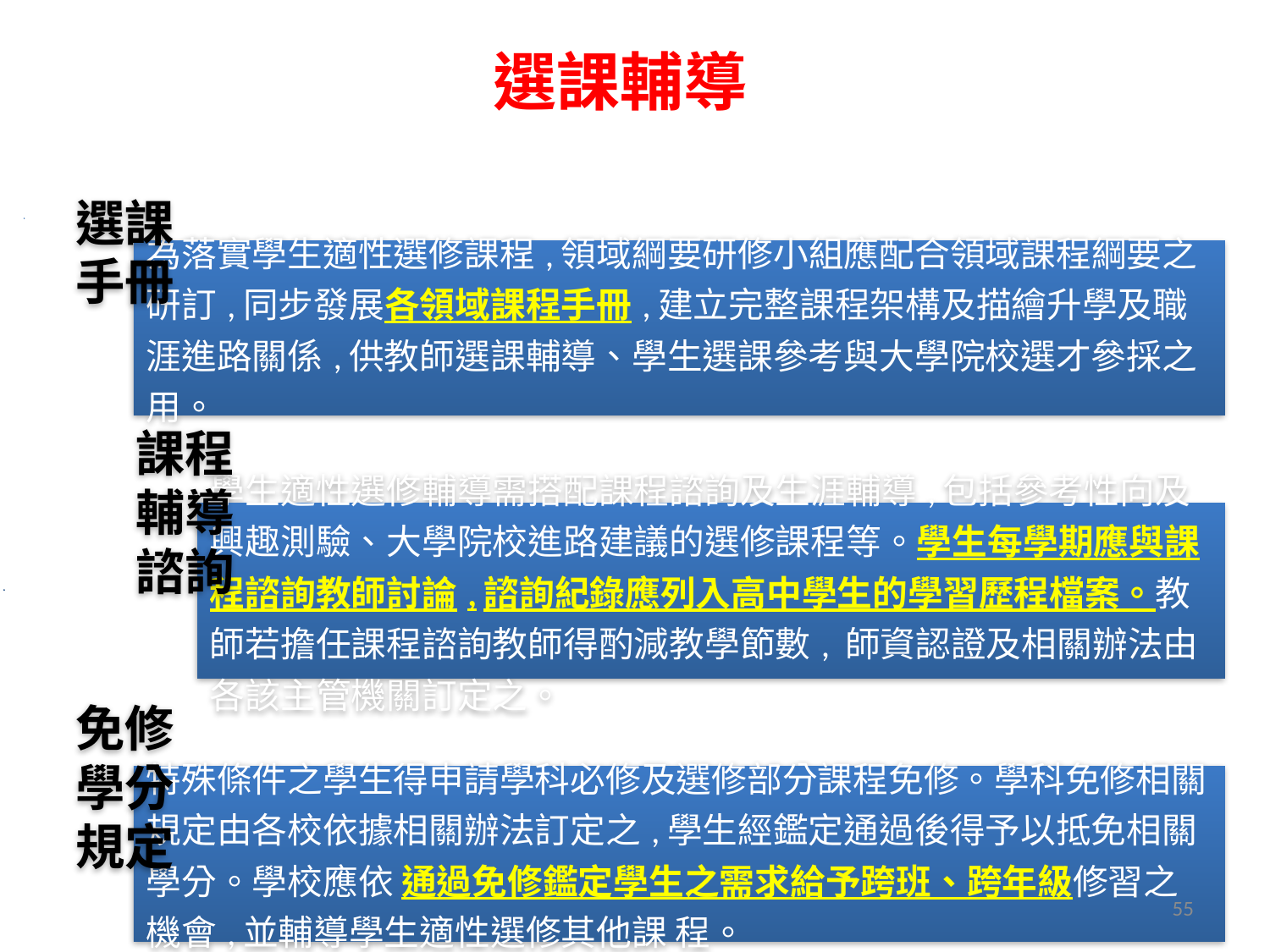

# 選課輔導

選課
手冊
課程輔導諮詢
免修學分規定
55